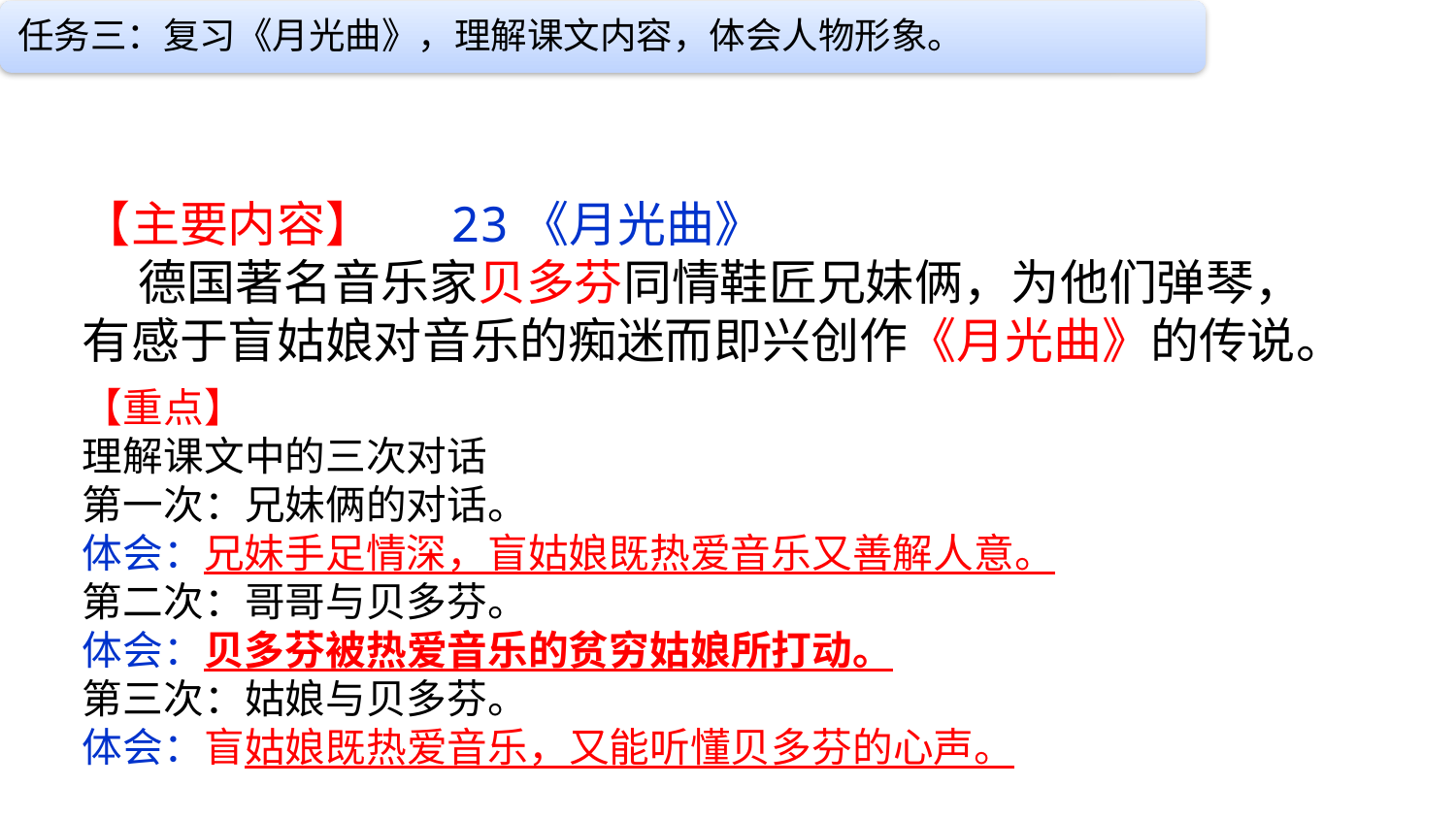

任务三：复习《月光曲》，理解课文内容，体会人物形象。

【主要内容】      23《月光曲》
    德国著名音乐家贝多芬同情鞋匠兄妹俩，为他们弹琴，有感于盲姑娘对音乐的痴迷而即兴创作《月光曲》的传说。
【重点】
理解课文中的三次对话
第一次：兄妹俩的对话。
体会：兄妹手足情深，盲姑娘既热爱音乐又善解人意。
第二次：哥哥与贝多芬。
体会：贝多芬被热爱音乐的贫穷姑娘所打动。
第三次：姑娘与贝多芬。
体会：盲姑娘既热爱音乐，又能听懂贝多芬的心声。